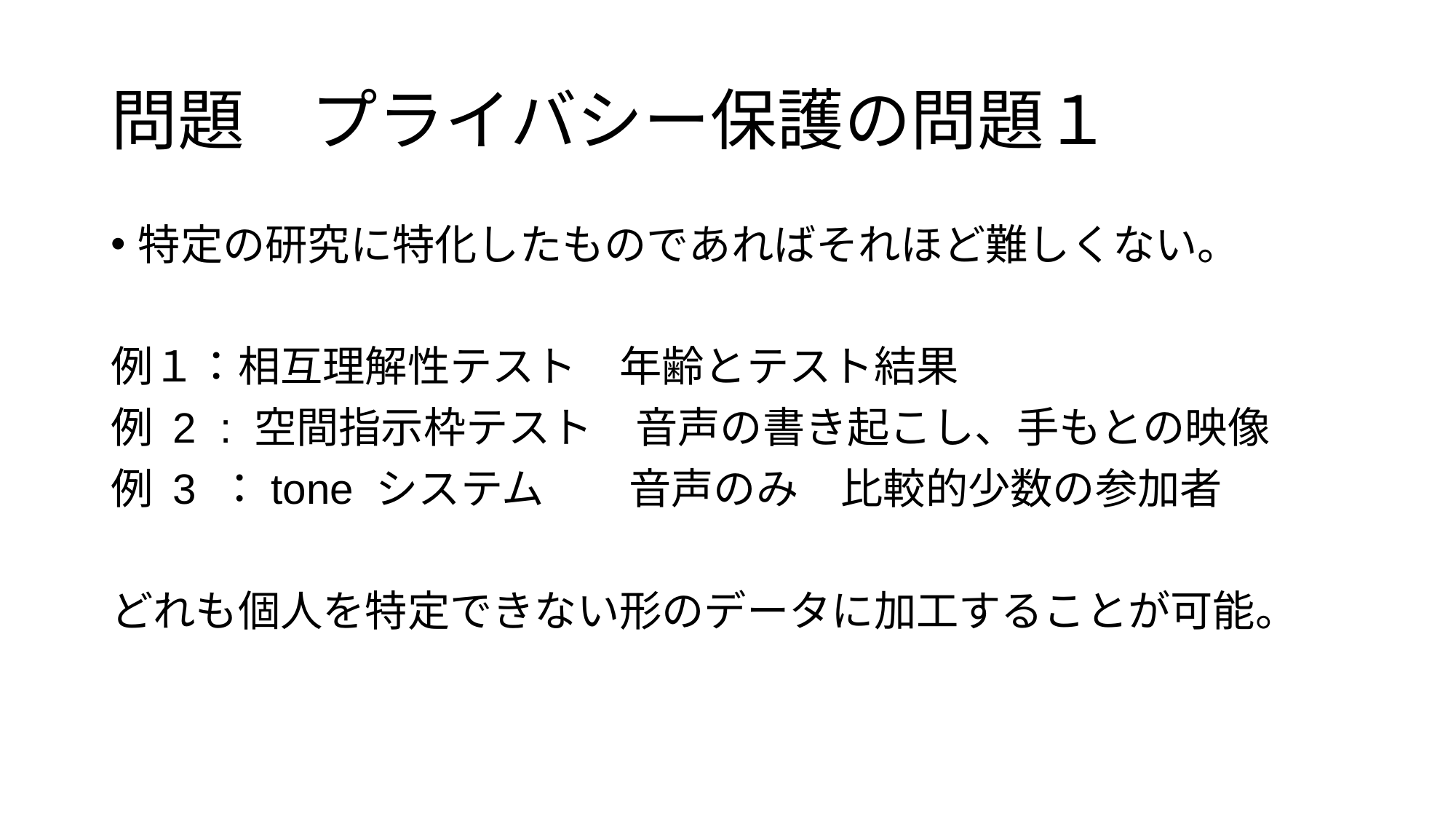

# 問題　プライバシー保護の問題１
特定の研究に特化したものであればそれほど難しくない。

例１：相互理解性テスト　年齢とテスト結果
例 2  : 空間指示枠テスト　音声の書き起こし、手もとの映像
例 3 ：tone システム　　音声のみ　比較的少数の参加者

どれも個人を特定できない形のデータに加工することが可能。